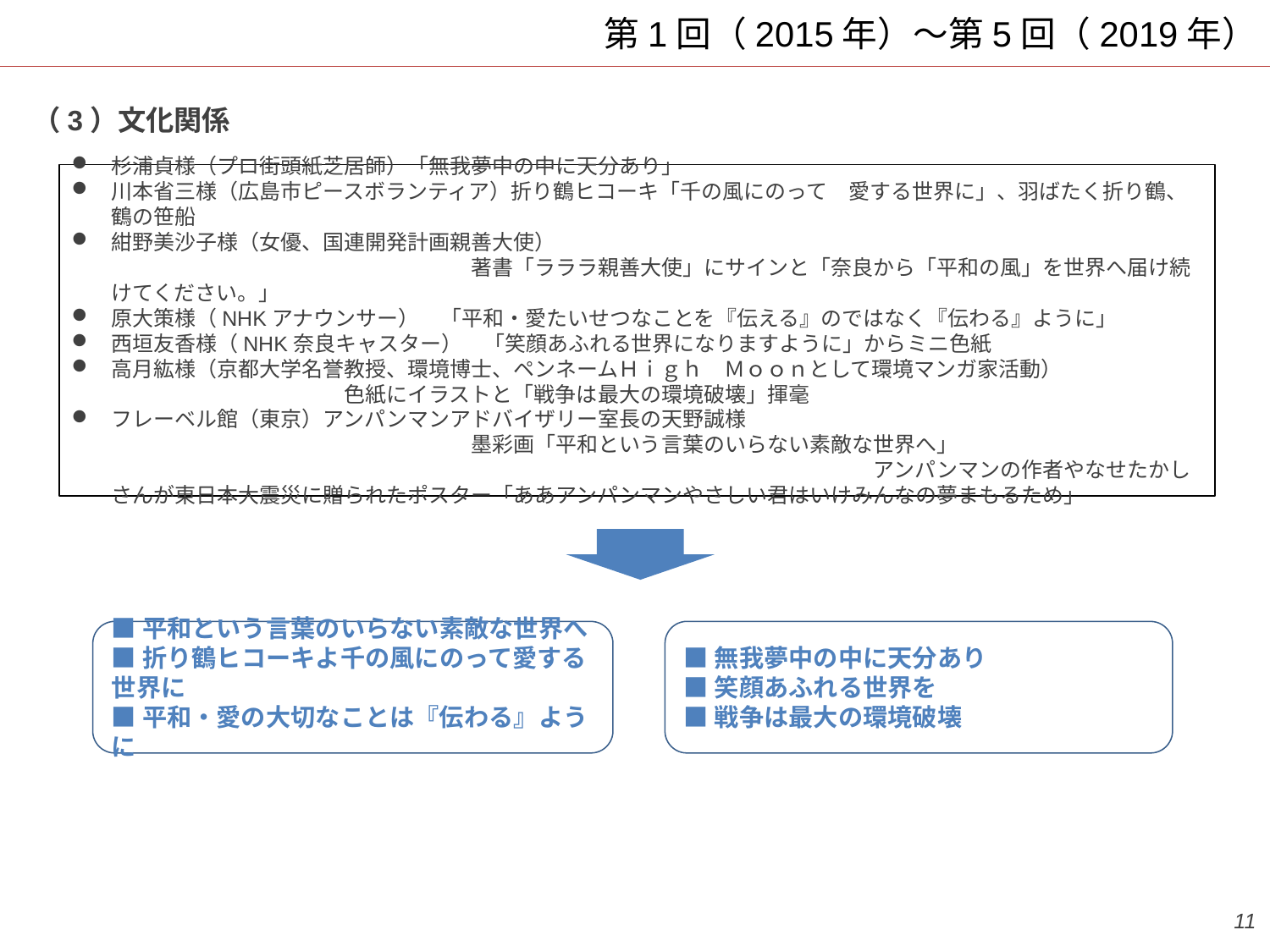

# 第1回（2015年）～第5回（2019年）
（3）文化関係
杉浦貞様（プロ街頭紙芝居師）「無我夢中の中に天分あり」
川本省三様（広島市ピースボランティア）折り鶴ヒコーキ「千の風にのって　愛する世界に」、羽ばたく折り鶴、鶴の笹船
紺野美沙子様（女優、国連開発計画親善大使）　　　　　　　　　　　　　　　　　　　　　　　　　　　　　　　　　　　　　　　　　　　　　　　著書「ラララ親善大使」にサインと「奈良から「平和の風」を世界へ届け続けてください。」
原大策様（NHKアナウンサー）　「平和・愛たいせつなことを『伝える』のではなく『伝わる』ように」
西垣友香様（NHK奈良キャスター）　「笑顔あふれる世界になりますように」からミニ色紙
高月紘様（京都大学名誉教授、環境博士、ペンネームＨｉｇｈ　Ｍｏｏｎとして環境マンガ家活動）　　　　　　　　　　　　　　　　　色紙にイラストと「戦争は最大の環境破壊」揮毫
フレーベル館（東京）アンパンマンアドバイザリー室長の天野誠様　　　　　　　　　　　　　　　　　　　　　　　　　　　　　　　　　　　　　　墨彩画「平和という言葉のいらない素敵な世界へ」　　　　　　　　　　　　　　　　　　　　　　　　　　　　　　　　　　　　　　　　　　　　　　　アンパンマンの作者やなせたかしさんが東日本大震災に贈られたポスター「ああアンパンマンやさしい君はいけみんなの夢まもるため」

■平和という言葉のいらない素敵な世界へ
■折り鶴ヒコーキよ千の風にのって愛する世界に
■平和・愛の大切なことは『伝わる』ように
■無我夢中の中に天分あり
■笑顔あふれる世界を
■戦争は最大の環境破壊